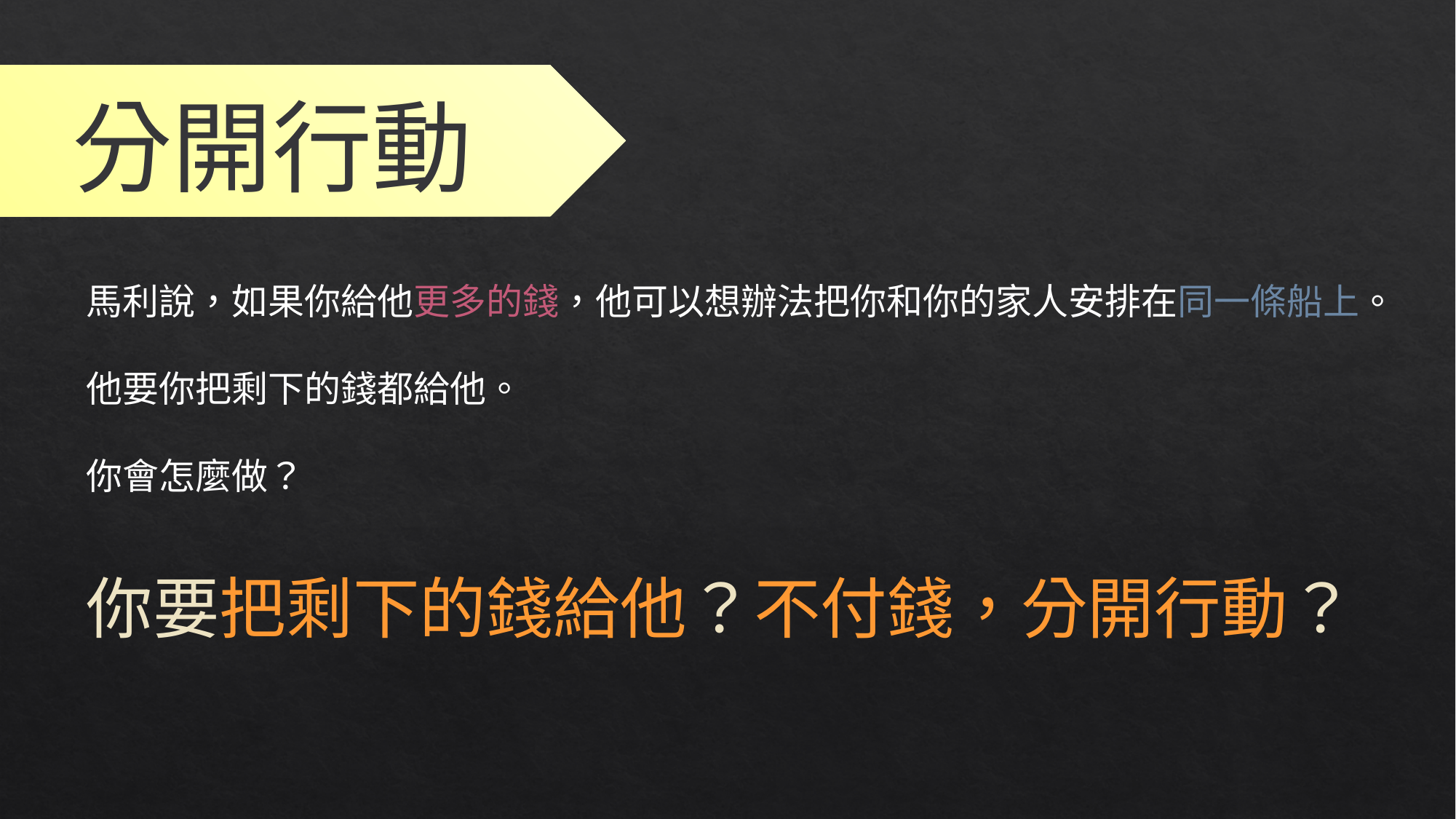

分開行動
馬利說，如果你給他更多的錢，他可以想辦法把你和你的家人安排在同一條船上。

他要你把剩下的錢都給他。

你會怎麼做？
你要把剩下的錢給他？不付錢，分開行動？